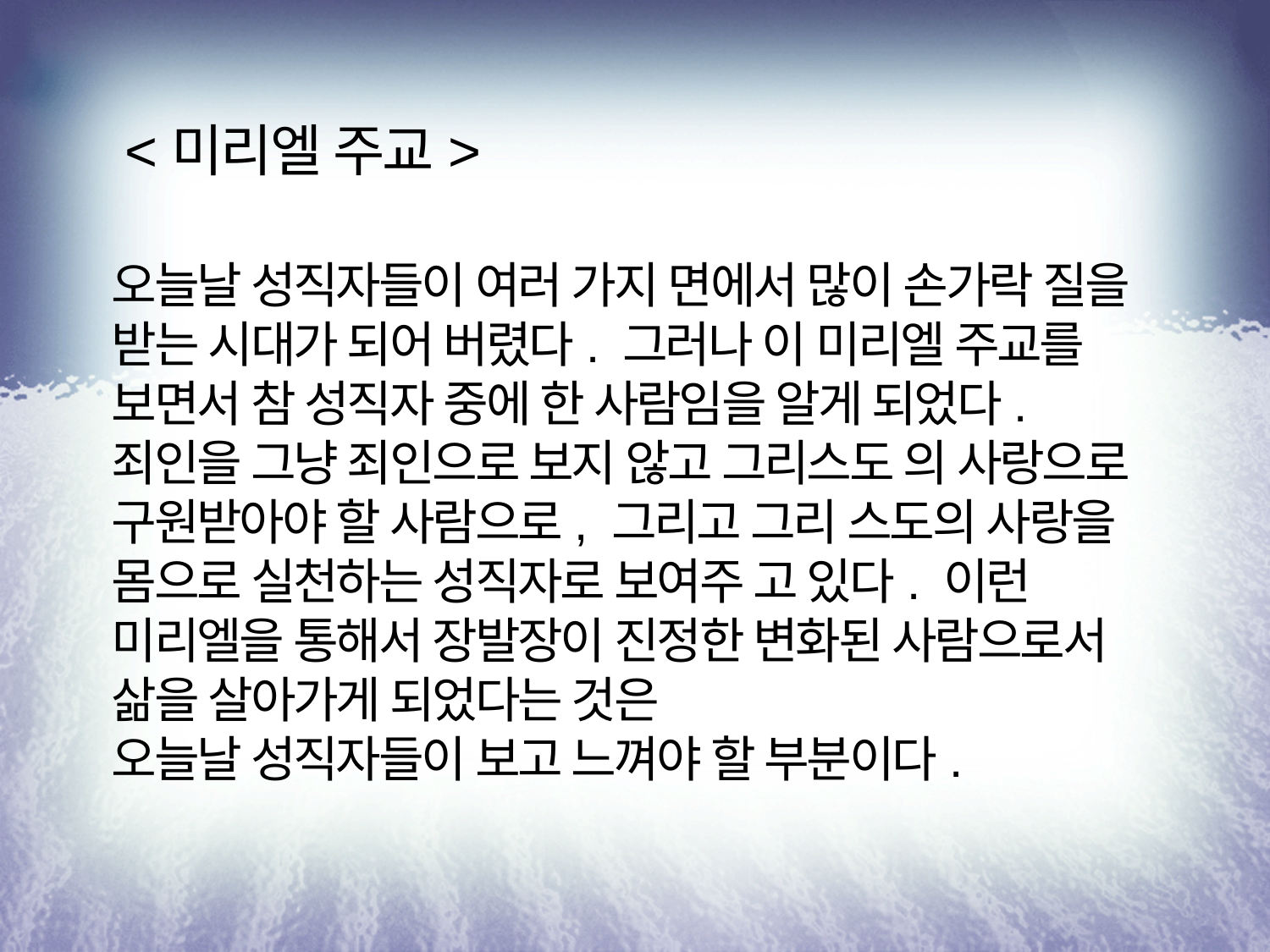

<미리엘 주교>
오늘날 성직자들이 여러 가지 면에서 많이 손가락 질을 받는 시대가 되어 버렸다. 그러나 이 미리엘 주교를 보면서 참 성직자 중에 한 사람임을 알게 되었다. 죄인을 그냥 죄인으로 보지 않고 그리스도 의 사랑으로 구원받아야 할 사람으로, 그리고 그리 스도의 사랑을 몸으로 실천하는 성직자로 보여주 고 있다. 이런 미리엘을 통해서 장발장이 진정한 변화된 사람으로서 삶을 살아가게 되었다는 것은
오늘날 성직자들이 보고 느껴야 할 부분이다.